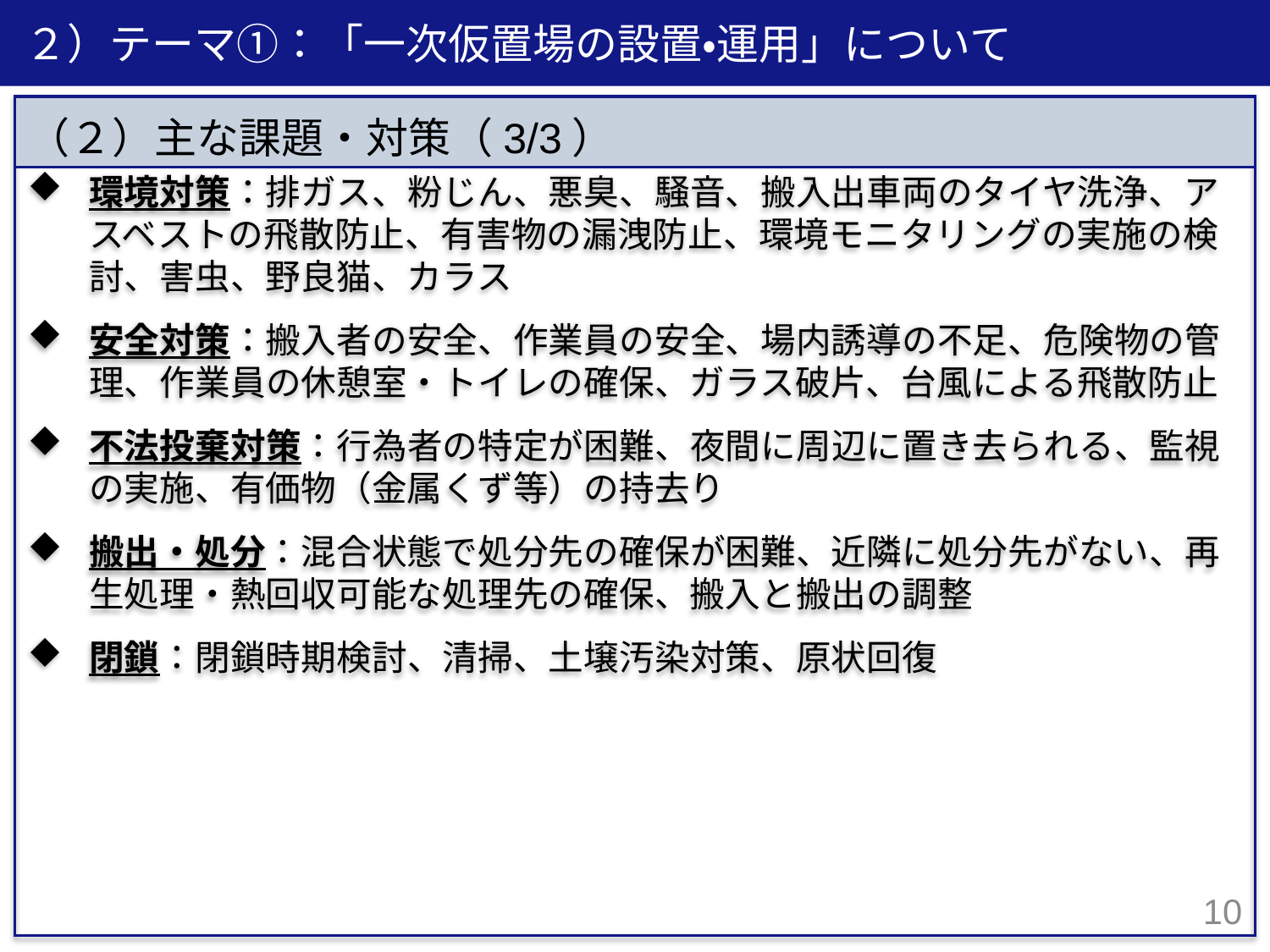

２）テーマ①：「一次仮置場の設置・運用」について

環境対策：排ガス、粉じん、悪臭、騒音、搬入出車両のタイヤ洗浄、アスベストの飛散防止、有害物の漏洩防止、環境モニタリングの実施の検討、害虫、野良猫、カラス
安全対策：搬入者の安全、作業員の安全、場内誘導の不足、危険物の管理、作業員の休憩室・トイレの確保、ガラス破片、台風による飛散防止
不法投棄対策：行為者の特定が困難、夜間に周辺に置き去られる、監視の実施、有価物（金属くず等）の持去り
搬出・処分：混合状態で処分先の確保が困難、近隣に処分先がない、再生処理・熱回収可能な処理先の確保、搬入と搬出の調整
閉鎖：閉鎖時期検討、清掃、土壌汚染対策、原状回復
（２）主な課題・対策（3/3）
10